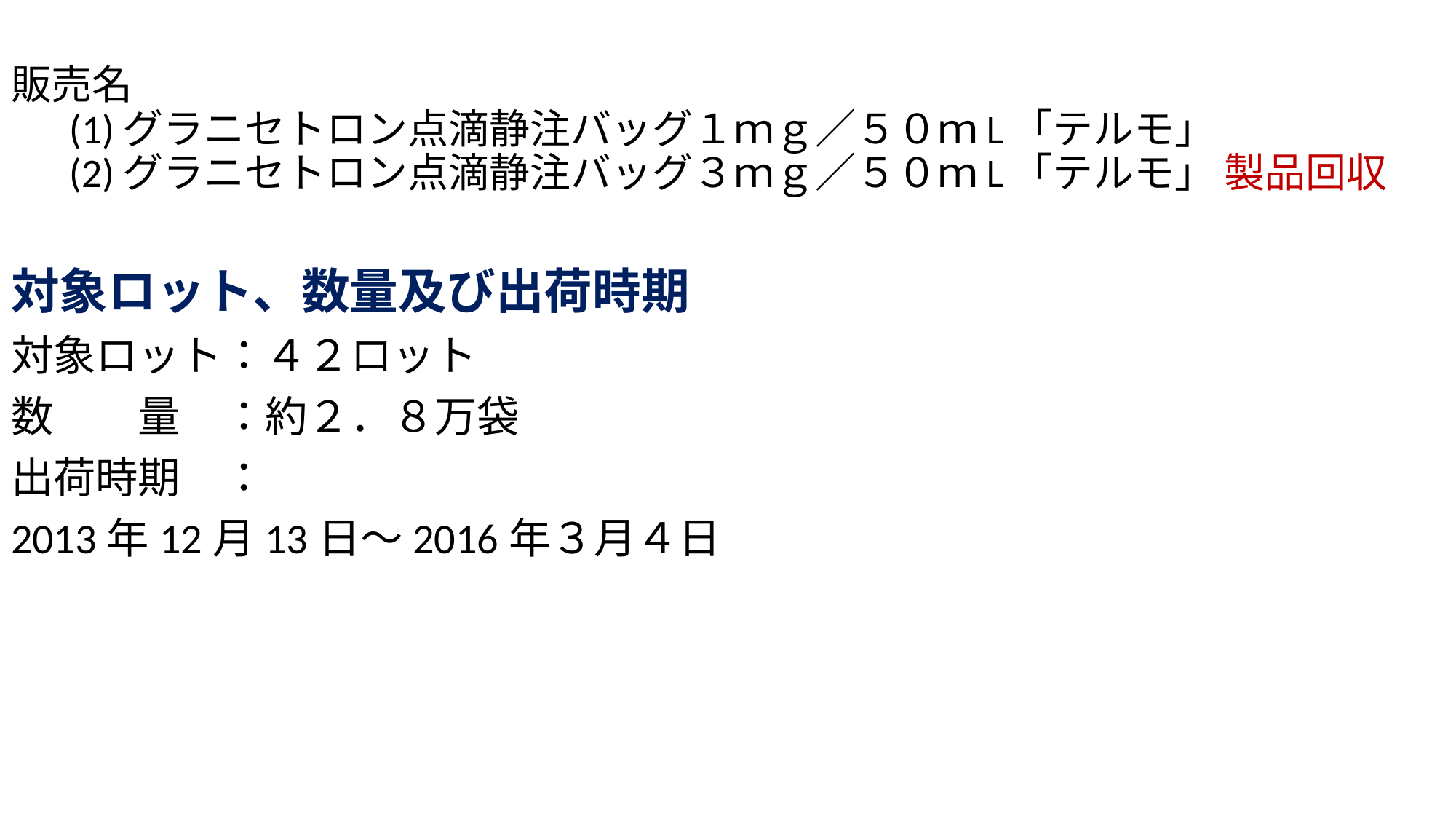

# 販売名 　 (1)グラニセトロン点滴静注バッグ１ｍｇ／５０ｍL「テルモ」 　 (2)グラニセトロン点滴静注バッグ３ｍｇ／５０ｍL「テルモ」 製品回収
対象ロット、数量及び出荷時期
対象ロット：４２ロット
数　　量　：約２．８万袋
出荷時期　：
2013年12月13日～2016年３月４日